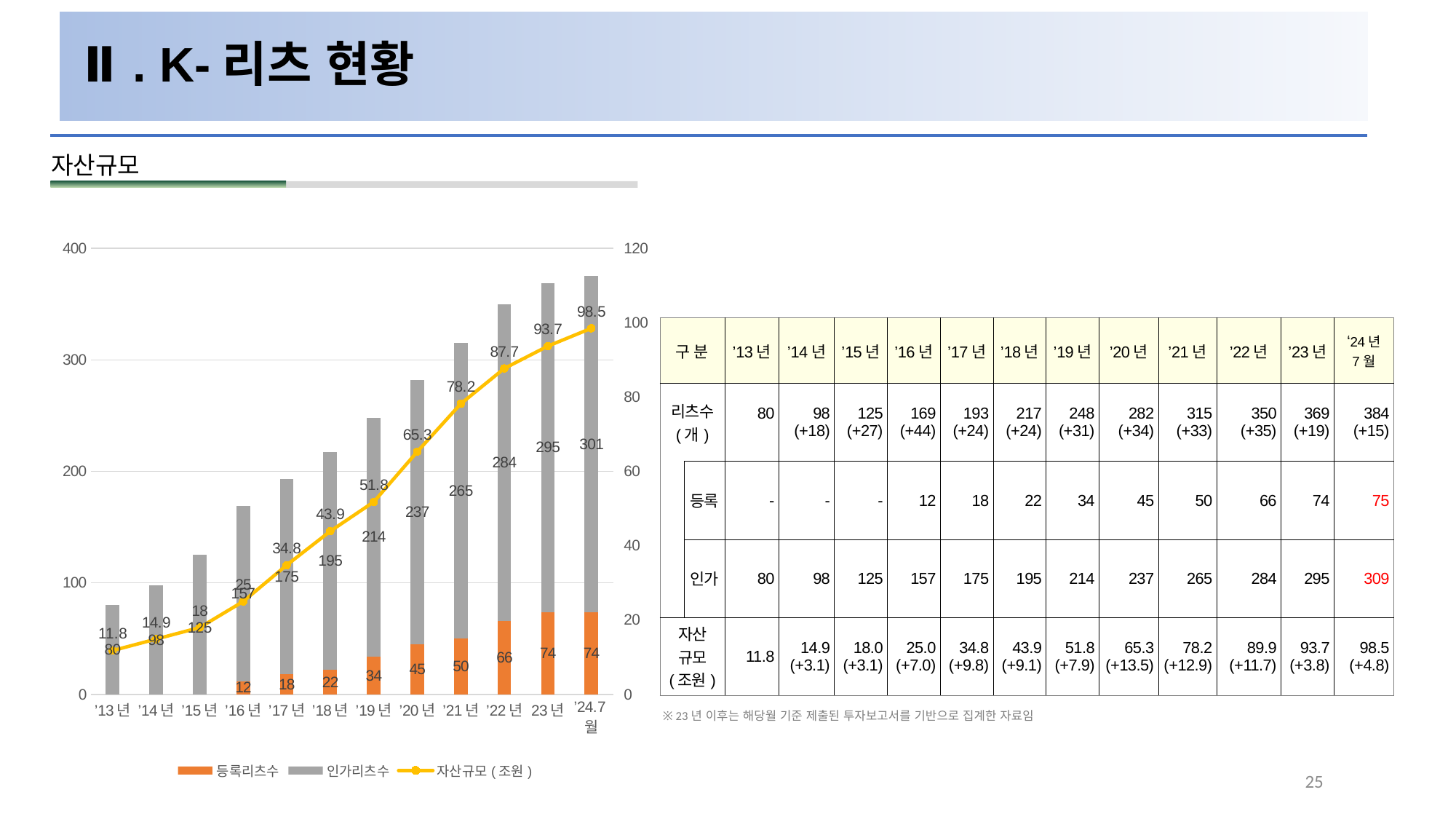

Ⅱ. K-리츠 현황
자산규모

### Chart

| Category | 등록리츠수 | 인가리츠수 | 자산규모(조원) |
|---|---|---|---|
| ’13년 | 0.0 | 80.0 | 11.8 |
| ’14년 | 0.0 | 98.0 | 14.9 |
| ’15년 | 0.0 | 125.0 | 18.0 |
| ’16년 | 12.0 | 157.0 | 25.0 |
| ’17년 | 18.0 | 175.0 | 34.8 |
| ’18년 | 22.0 | 195.0 | 43.9 |
| ’19년 | 34.0 | 214.0 | 51.8 |
| ’20년 | 45.0 | 237.0 | 65.3 |
| ’21년 | 50.0 | 265.0 | 78.2 |
| ’22년 | 66.0 | 284.0 | 87.7 |
| 23년 | 74.0 | 295.0 | 93.7 |
| ’24.7월 | 74.0 | 301.0 | 98.5 |
| 구 분 |  | ’13년 | ’14년 | ’15년 | ’16년 | ’17년 | ’18년 | ’19년 | ’20년 | ’21년 | ’22년 | ’23년 | ‘24년 7월 |
| --- | --- | --- | --- | --- | --- | --- | --- | --- | --- | --- | --- | --- | --- |
| 리츠수 (개) |  | 80 | 98 (+18) | 125 (+27) | 169 (+44) | 193 (+24) | 217 (+24) | 248 (+31) | 282 (+34) | 315 (+33) | 350 (+35) | 369 (+19) | 384 (+15) |
|  | 등록 | - | - | - | 12 | 18 | 22 | 34 | 45 | 50 | 66 | 74 | 75 |
|  | 인가 | 80 | 98 | 125 | 157 | 175 | 195 | 214 | 237 | 265 | 284 | 295 | 309 |
| 자산 규모 (조원) |  | 11.8 | 14.9 (+3.1) | 18.0 (+3.1) | 25.0 (+7.0) | 34.8 (+9.8) | 43.9 (+9.1) | 51.8 (+7.9) | 65.3 (+13.5) | 78.2 (+12.9) | 89.9 (+11.7) | 93.7 (+3.8) | 98.5 (+4.8) |
※ 23년 이후는 해당월 기준 제출된 투자보고서를 기반으로 집계한 자료임
25